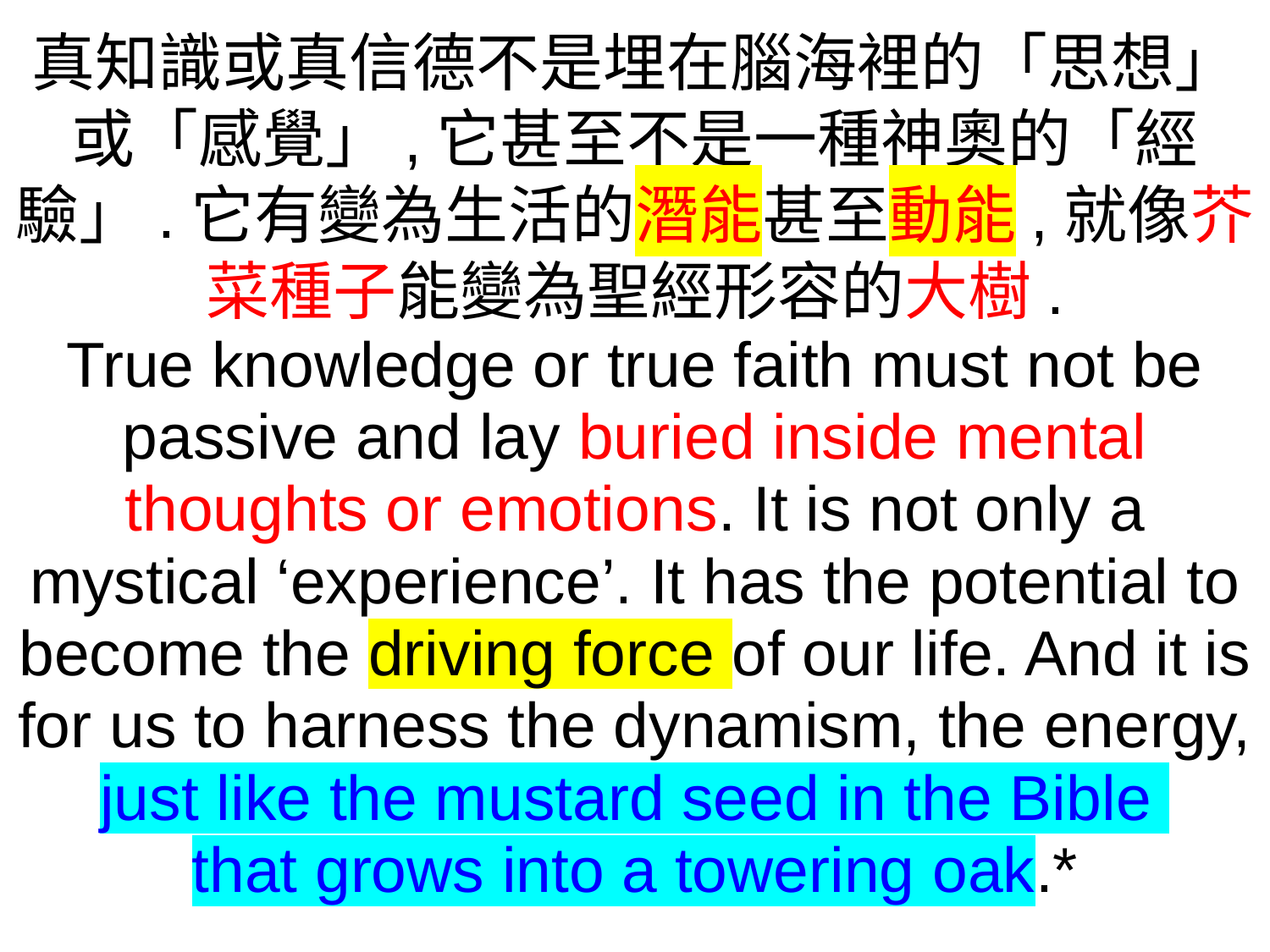

真知識或真信德不是埋在腦海裡的「思想」或「感覺」,它甚至不是一種神奧的「經驗」.它有變為生活的潛能甚至動能,就像芥菜種子能變為聖經形容的大樹.
True knowledge or true faith must not be passive and lay buried inside mental thoughts or emotions. It is not only a mystical ‘experience’. It has the potential to become the driving force of our life. And it is for us to harness the dynamism, the energy, just like the mustard seed in the Bible
that grows into a towering oak.*